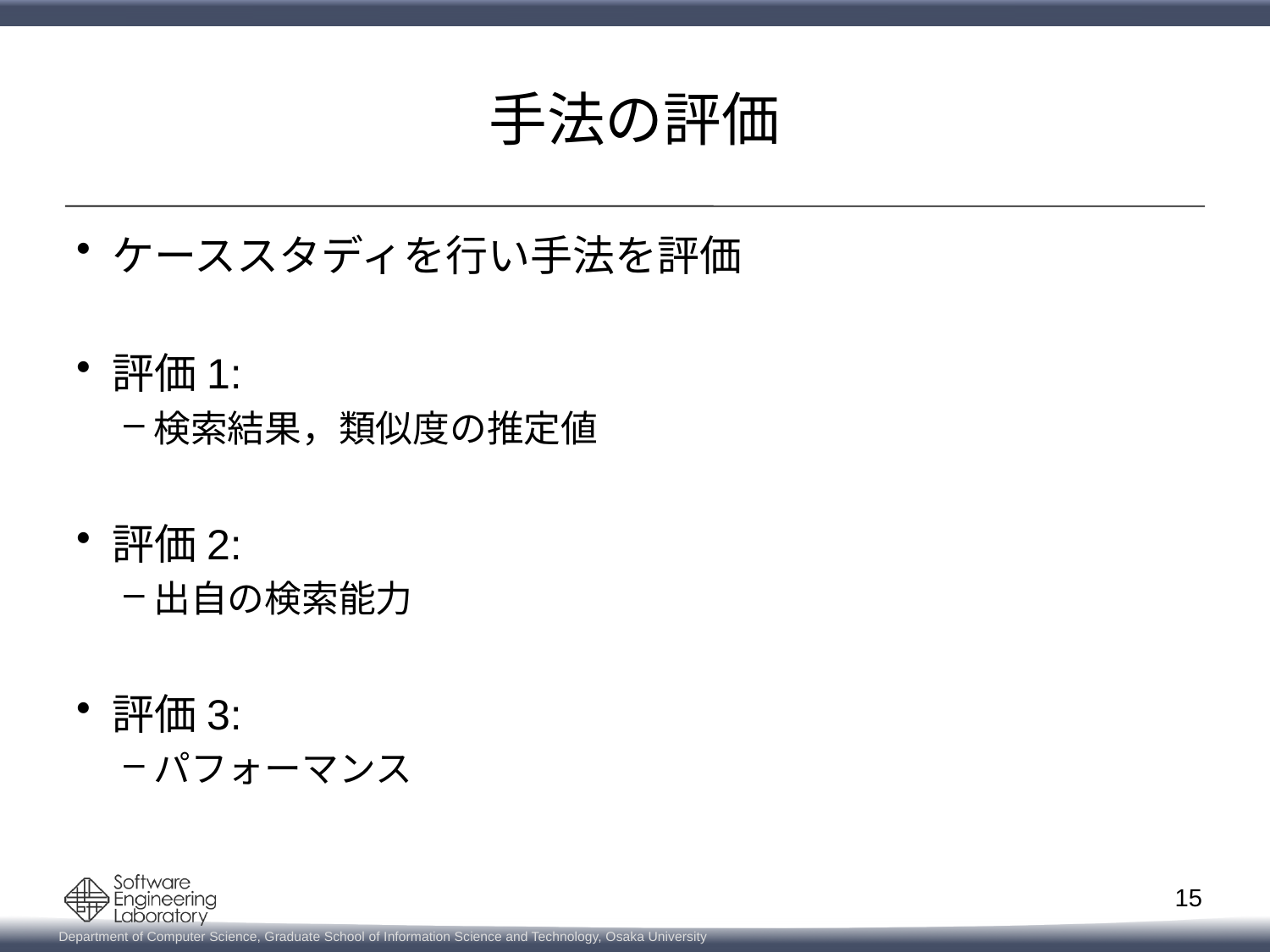

# 手法の評価
ケーススタディを行い手法を評価

評価1:
検索結果，類似度の推定値

評価2:
出自の検索能力

評価3:
パフォーマンス

15